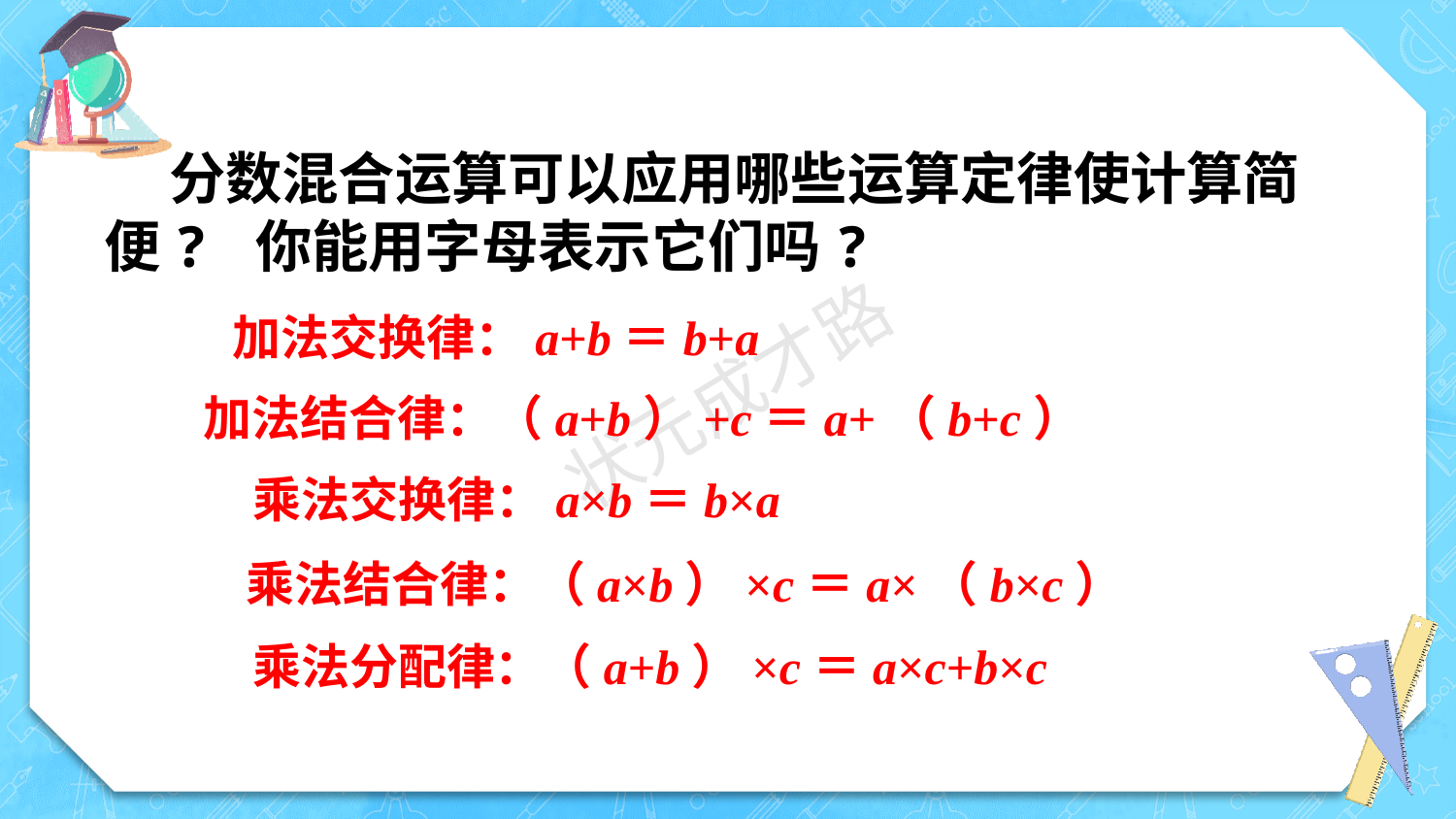

分数混合运算可以应用哪些运算定律使计算简便? 你能用字母表示它们吗?
加法交换律：a+b＝b+a
加法结合律：（a+b）+c＝a+（b+c）
乘法交换律：a×b＝b×a
乘法结合律：（a×b）×c＝a×（b×c）
乘法分配律：（a+b）×c＝a×c+b×c